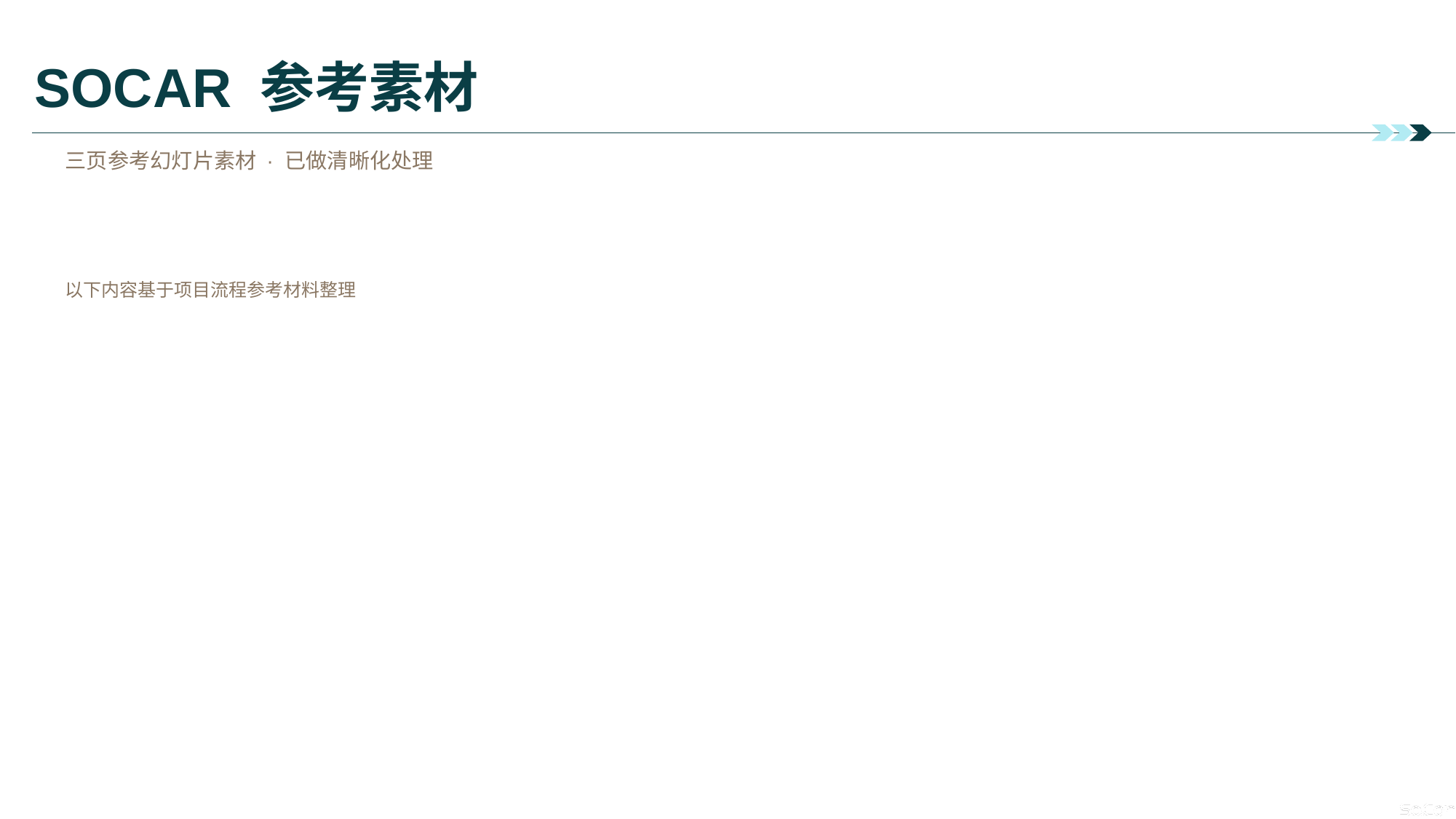

# SOCAR 参考素材
三页参考幻灯片素材 · 已做清晰化处理
以下内容基于项目流程参考材料整理